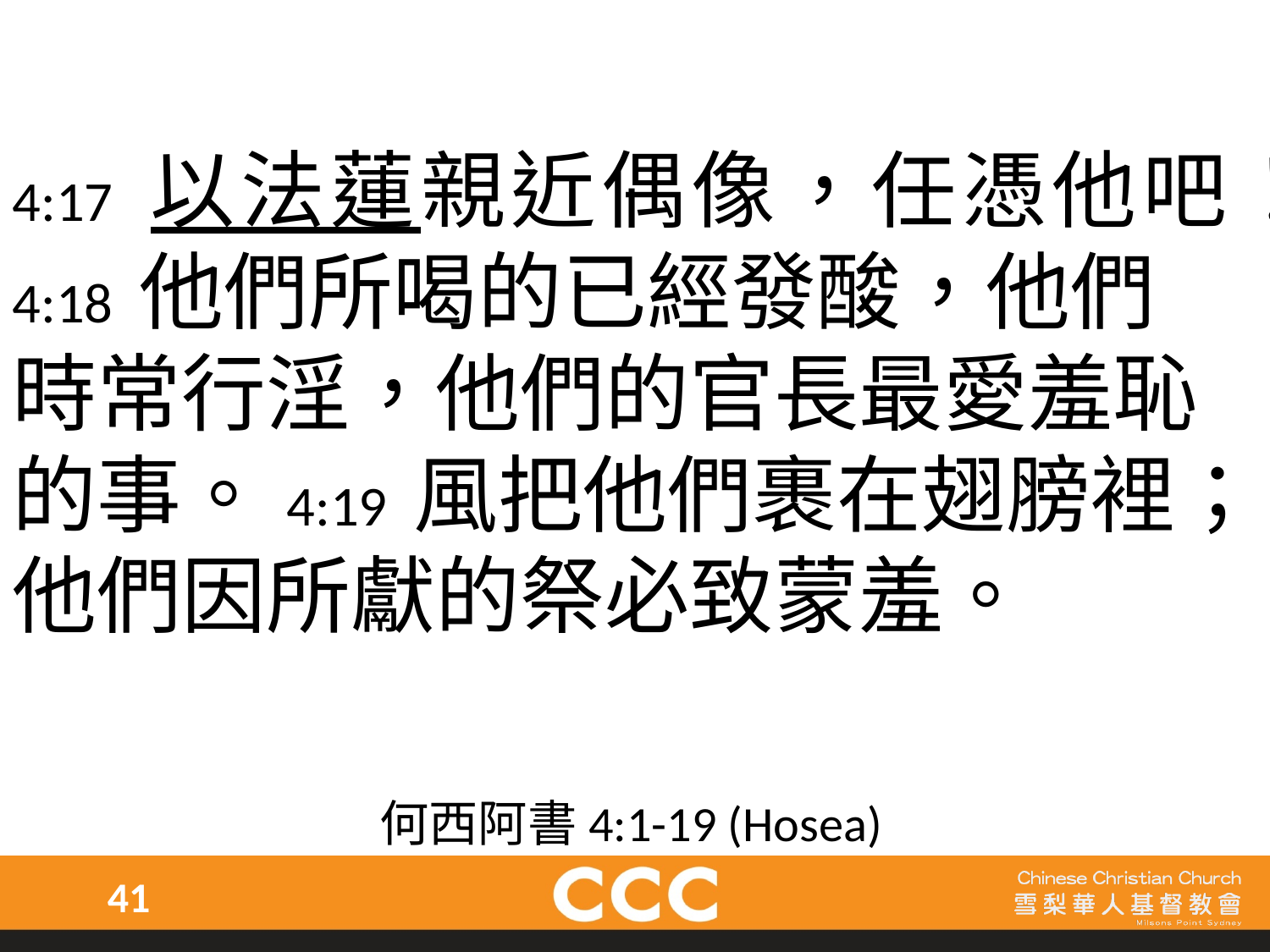

4:17 以法蓮親近偶像，任憑他吧！
4:18	他們所喝的已經發酸，他們時常行淫，他們的官長最愛羞恥的事。4:19 風把他們裹在翅膀裡；他們因所獻的祭必致蒙羞。
何西阿書4:1-19 (Hosea)
41